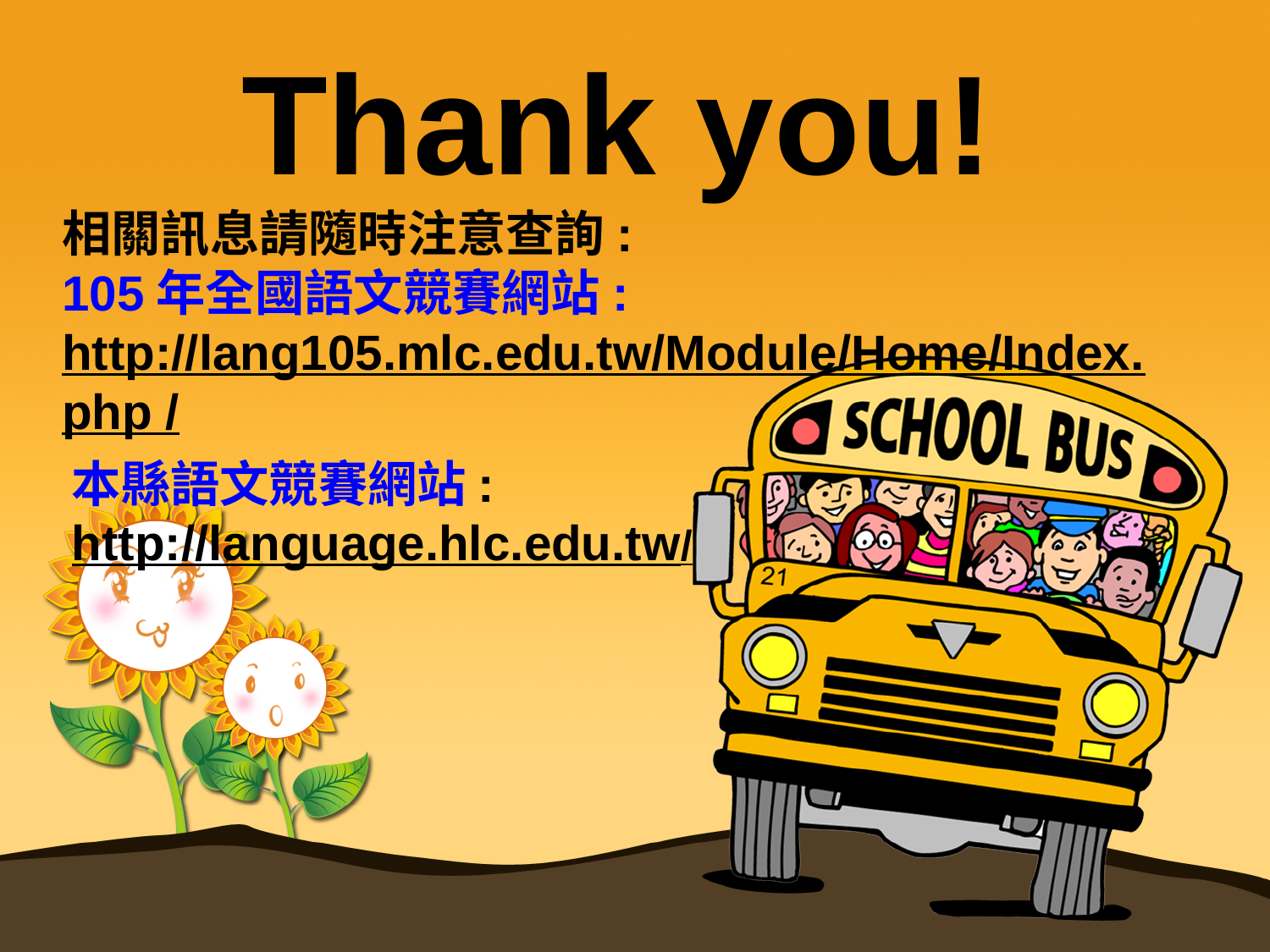

Thank you!
相關訊息請隨時注意查詢:
105年全國語文競賽網站: http://lang105.mlc.edu.tw/Module/Home/Index.
php /
本縣語文競賽網站:
http://language.hlc.edu.tw/